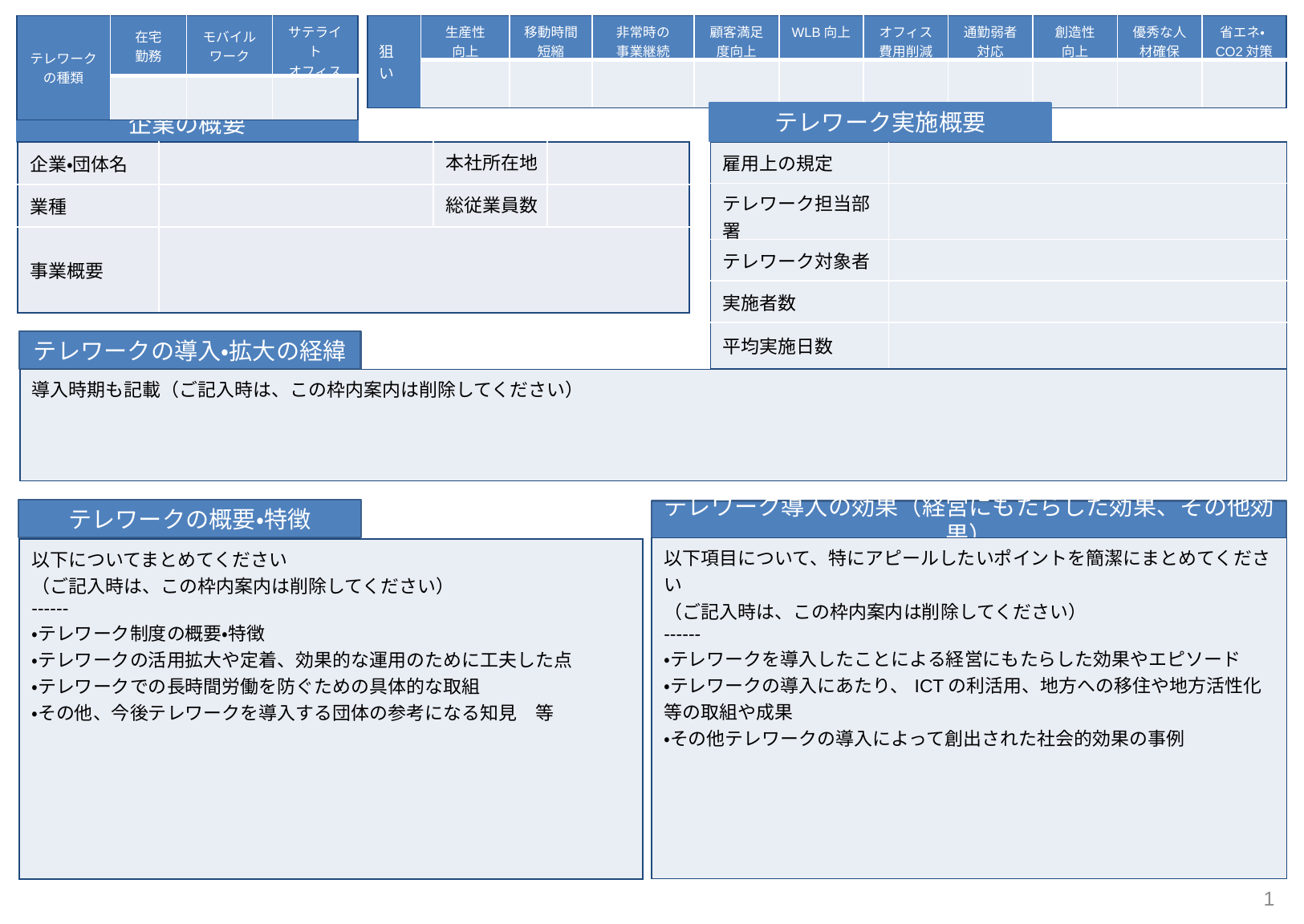

| テレワークの種類 | 在宅 勤務 | モバイル ワーク | サテライト オフィス |
| --- | --- | --- | --- |
|  |  |  |  |
| 狙い | 生産性 向上 | 移動時間短縮 | 非常時の 事業継続 | 顧客満足度向上 | WLB向上 | オフィス 費用削減 | 通勤弱者対応 | 創造性 向上 | 優秀な人材確保 | 省エネ・CO2対策 |
| --- | --- | --- | --- | --- | --- | --- | --- | --- | --- | --- |
|  |  |  |  |  |  |  |  |  |  |  |
テレワーク実施概要
企業の概要
| 雇用上の規定 |  |
| --- | --- |
| テレワーク担当部署 |  |
| テレワーク対象者 |  |
| 実施者数 |  |
| 平均実施日数 |  |
| 企業・団体名 |  | 本社所在地 |  |
| --- | --- | --- | --- |
| 業種 |  | 総従業員数 |  |
| 事業概要 |  |  |  |
テレワークの導入・拡大の経緯
| 導入時期も記載（ご記入時は、この枠内案内は削除してください） |
| --- |
テレワークの概要・特徴
テレワーク導入の効果（経営にもたらした効果、その他効果）
| 以下項目について、特にアピールしたいポイントを簡潔にまとめてください （ご記入時は、この枠内案内は削除してください） ------ ・テレワークを導入したことによる経営にもたらした効果やエピソード ・テレワークの導入にあたり、ICTの利活用、地方への移住や地方活性化等の取組や成果 ・その他テレワークの導入によって創出された社会的効果の事例 |
| --- |
| 以下についてまとめてください （ご記入時は、この枠内案内は削除してください） ------ ・テレワーク制度の概要・特徴 ・テレワークの活用拡大や定着、効果的な運用のために工夫した点 ・テレワークでの長時間労働を防ぐための具体的な取組 ・その他、今後テレワークを導入する団体の参考になる知見　等 |
| --- |
1